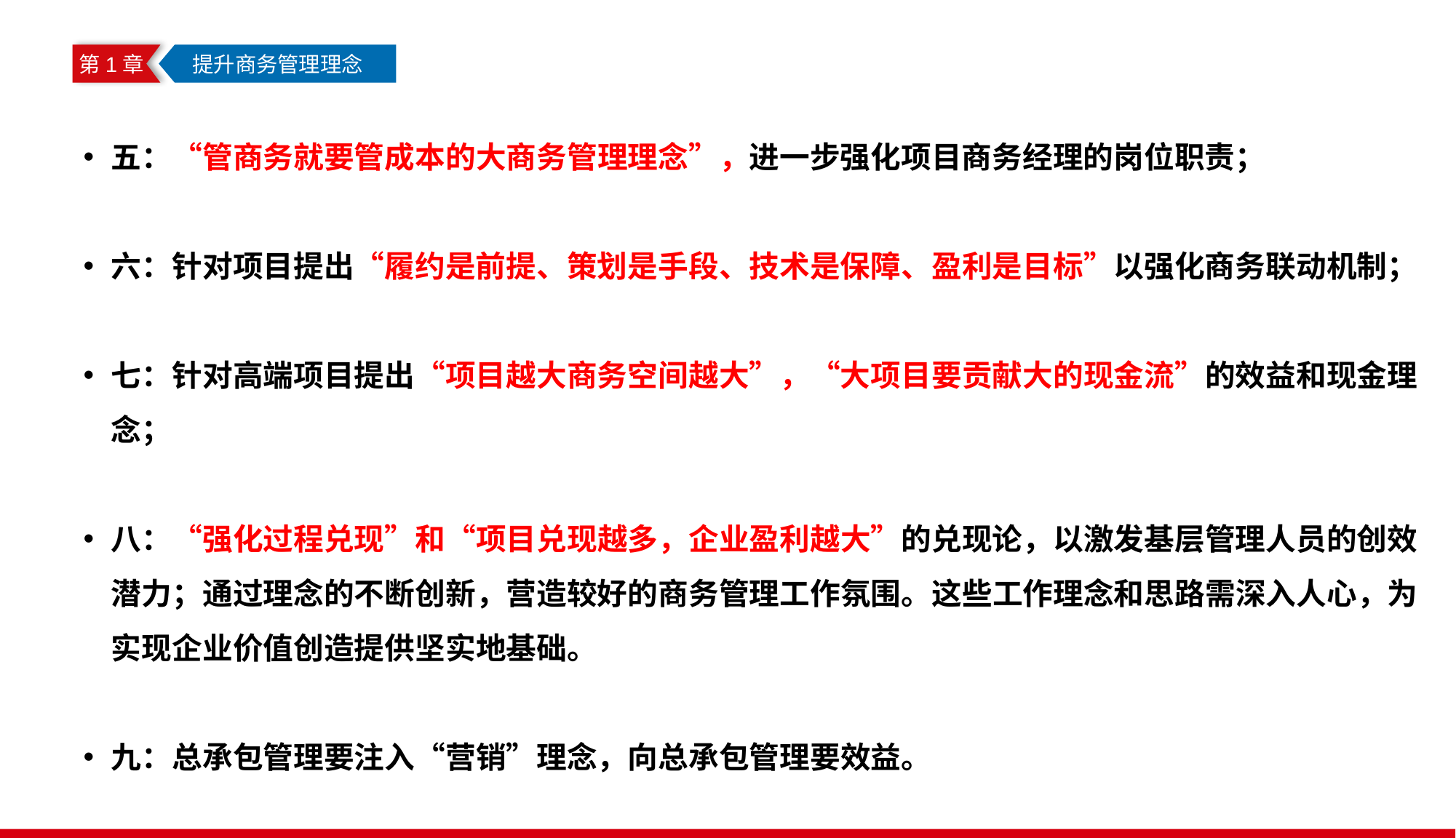

第1章
   提升商务管理理念
五：“管商务就要管成本的大商务管理理念”，进一步强化项目商务经理的岗位职责；

六：针对项目提出“履约是前提、策划是手段、技术是保障、盈利是目标”以强化商务联动机制；

七：针对高端项目提出“项目越大商务空间越大”，“大项目要贡献大的现金流”的效益和现金理念；

八：“强化过程兑现”和“项目兑现越多，企业盈利越大”的兑现论，以激发基层管理人员的创效潜力；通过理念的不断创新，营造较好的商务管理工作氛围。这些工作理念和思路需深入人心，为实现企业价值创造提供坚实地基础。

九：总承包管理要注入“营销”理念，向总承包管理要效益。